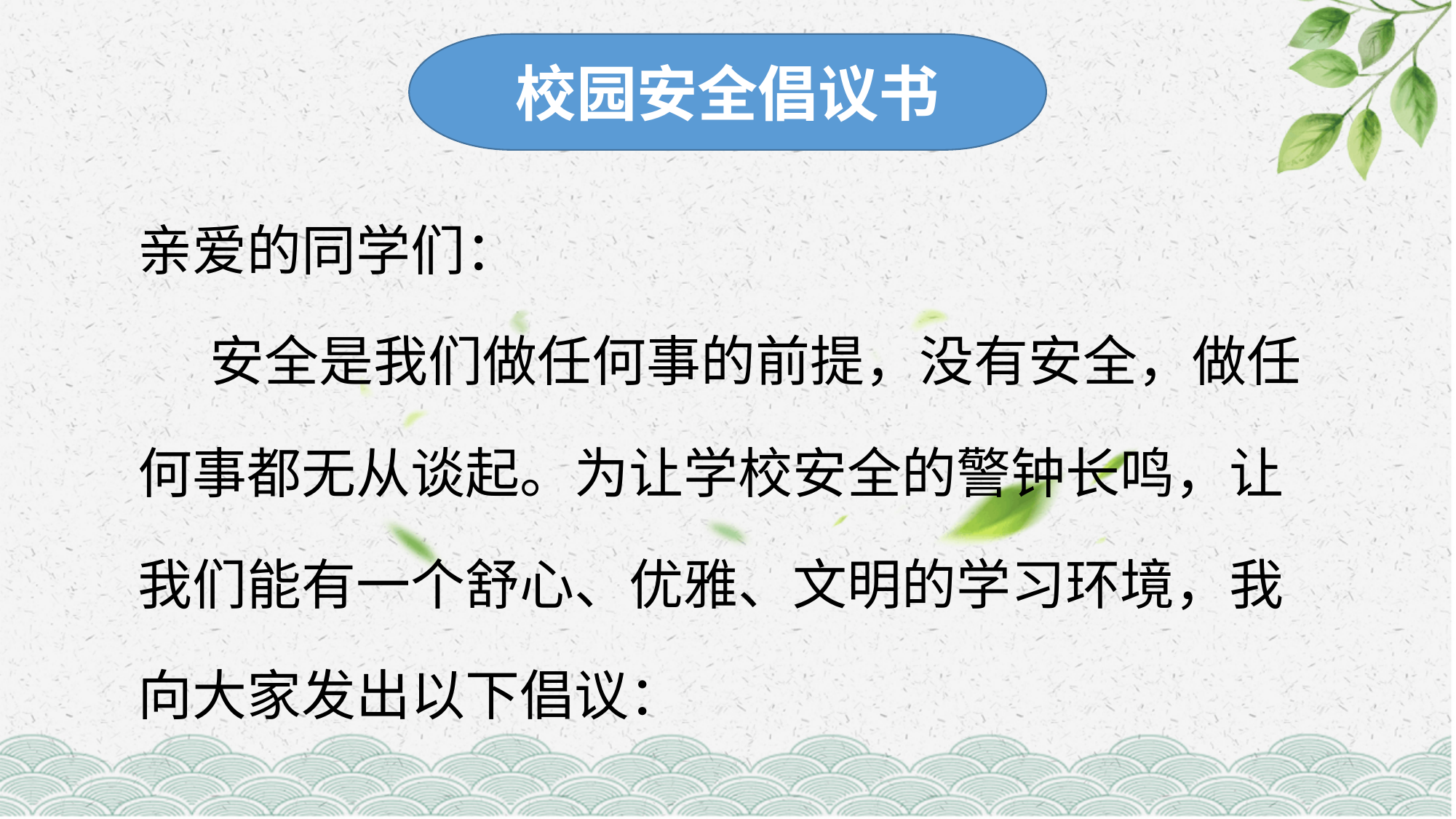

校园安全倡议书
亲爱的同学们：
安全是我们做任何事的前提，没有安全，做任何事都无从谈起。为让学校安全的警钟长鸣，让我们能有一个舒心、优雅、文明的学习环境，我向大家发出以下倡议：